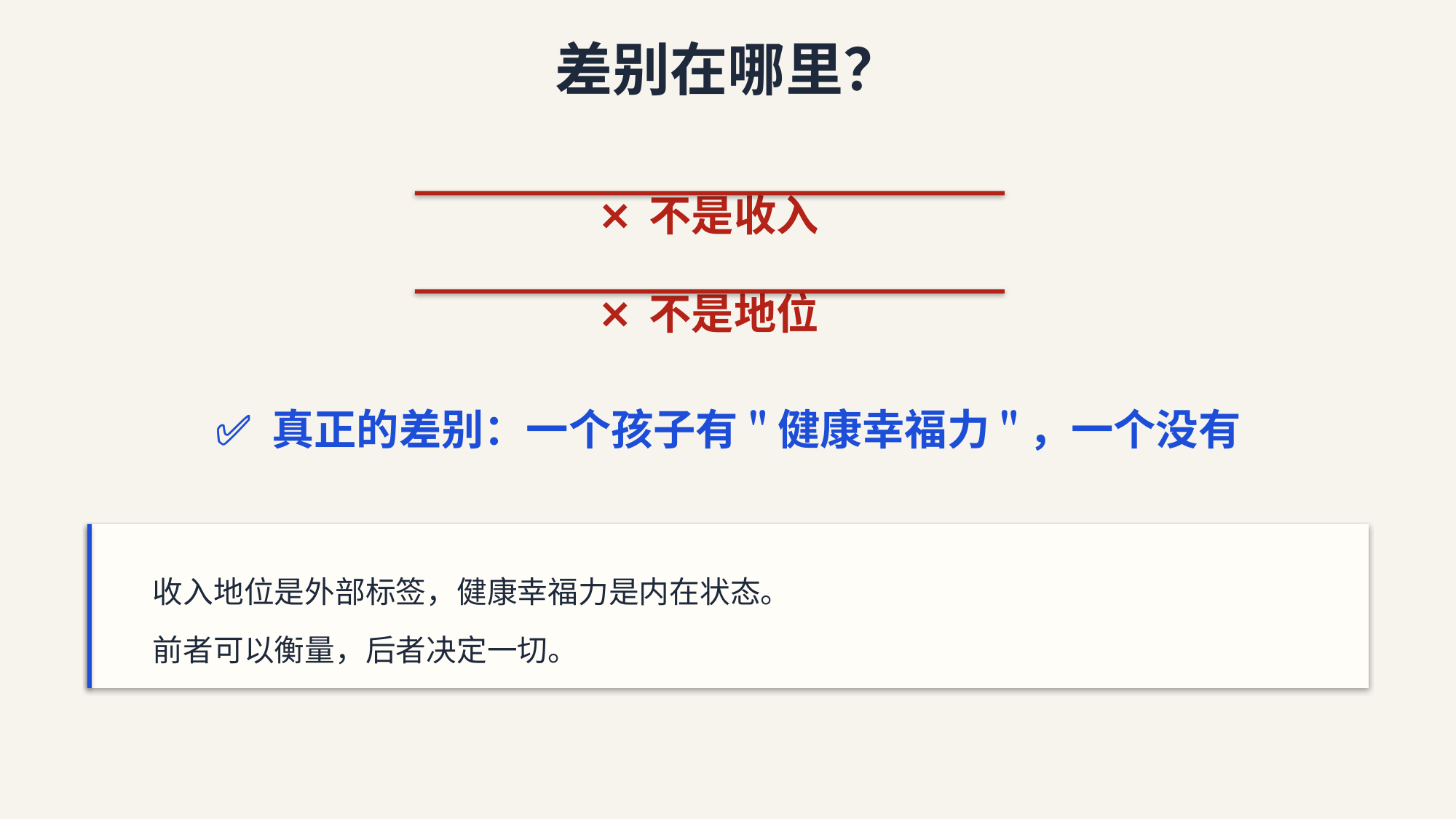

差别在哪里？
❌ 不是收入

❌ 不是地位

✅ 真正的差别：一个孩子有"健康幸福力"，一个没有

收入地位是外部标签，健康幸福力是内在状态。
前者可以衡量，后者决定一切。